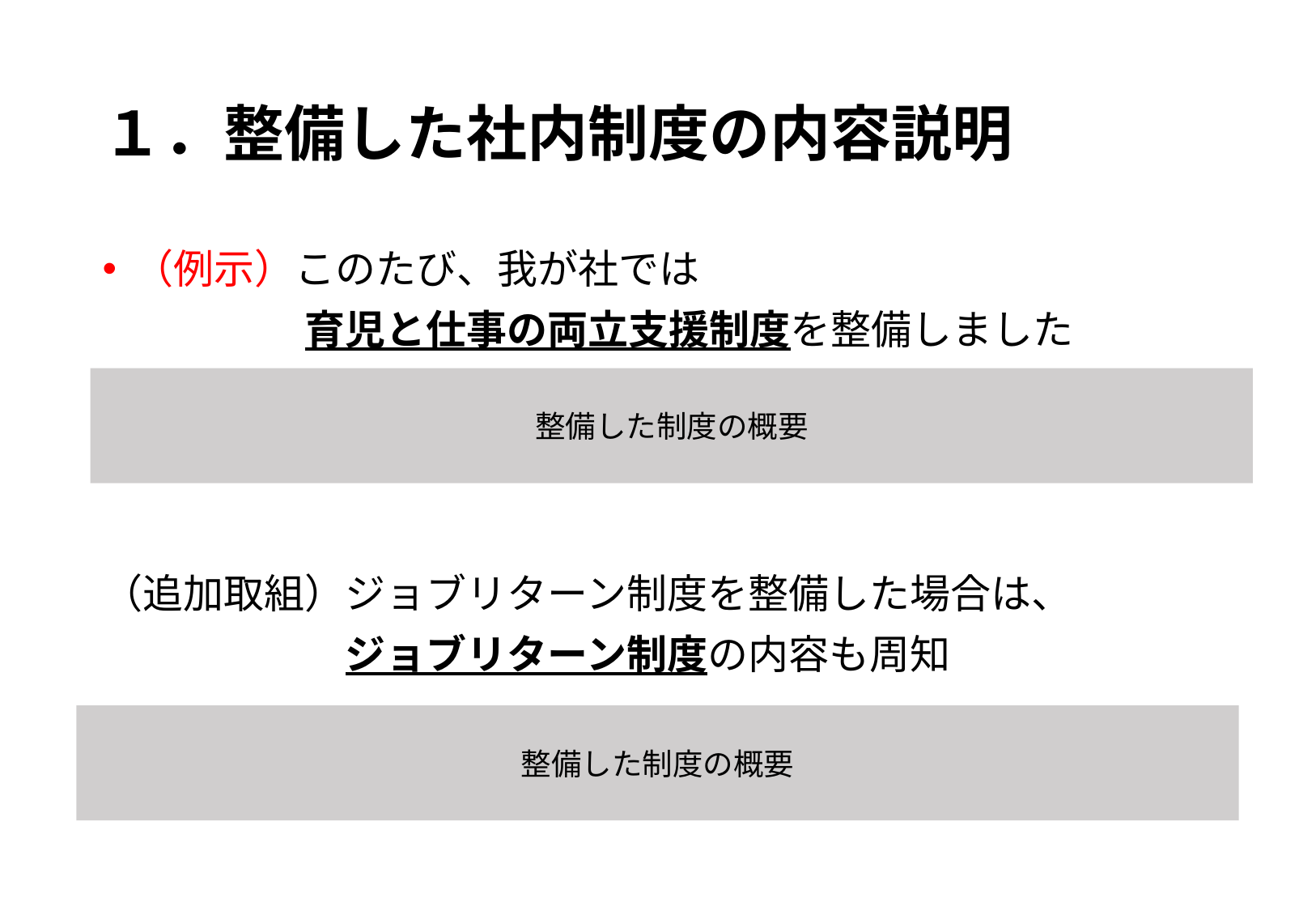

# １．整備した社内制度の内容説明
（例示）このたび、我が社では
　　　　　育児と仕事の両立支援制度を整備しました

（追加取組）ジョブリターン制度を整備した場合は、
　　　　　　ジョブリターン制度の内容も周知
整備した制度の概要
整備した制度の概要